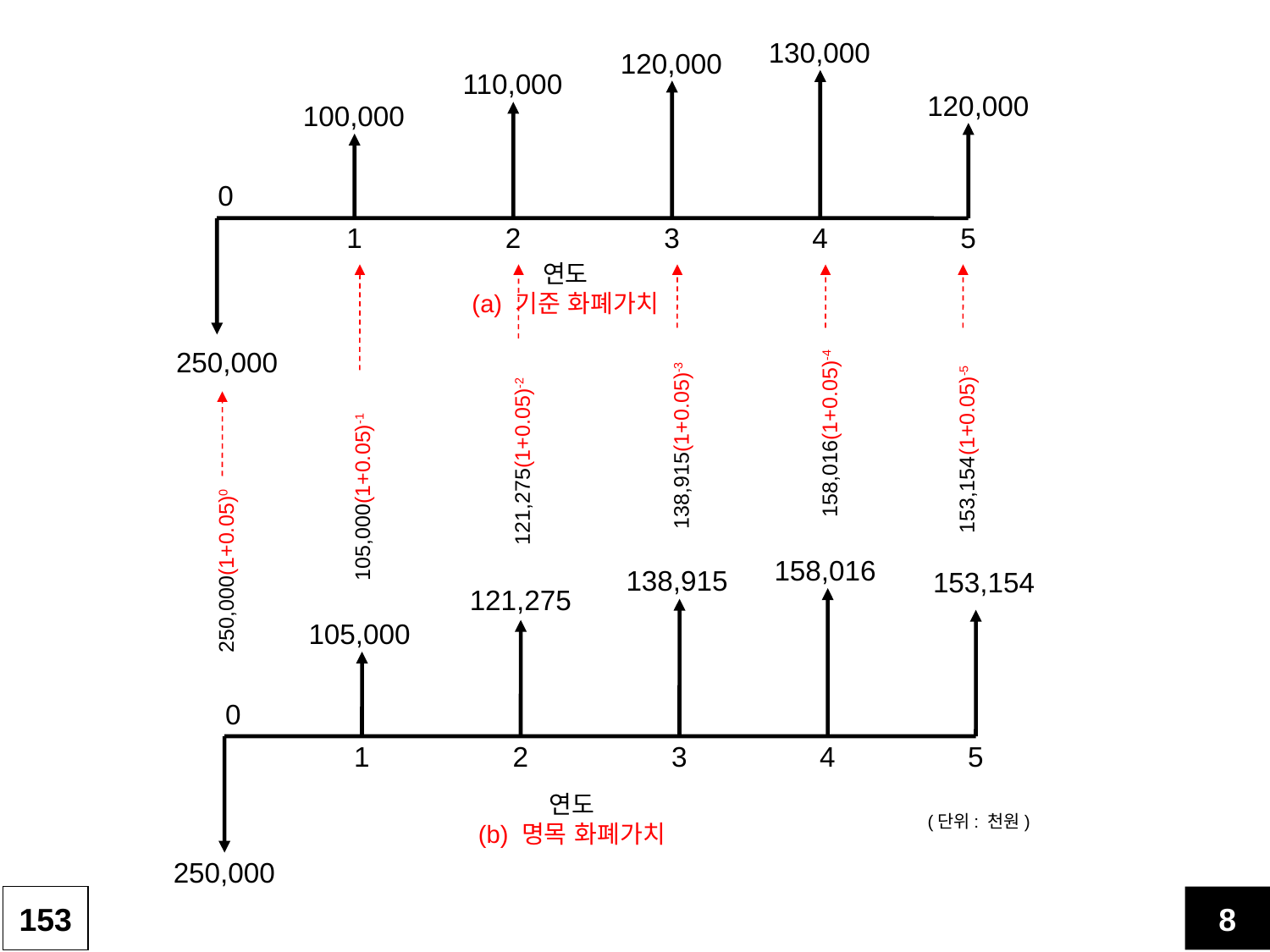

130,000
120,000
110,000

120,000
100,000

0
1
2
3
4
5

연도
(a) 기준 화폐가치

250,000

158,016(1+0.05)-4
138,915(1+0.05)-3
153,154(1+0.05)-5
121,275(1+0.05)-2
105,000(1+0.05)-1
158,016
250,000(1+0.05)0
138,915
153,154
121,275

105,000

0
1
2
3
4
5

연도
(b) 명목 화폐가치
(단위: 천원)
250,000
153
8